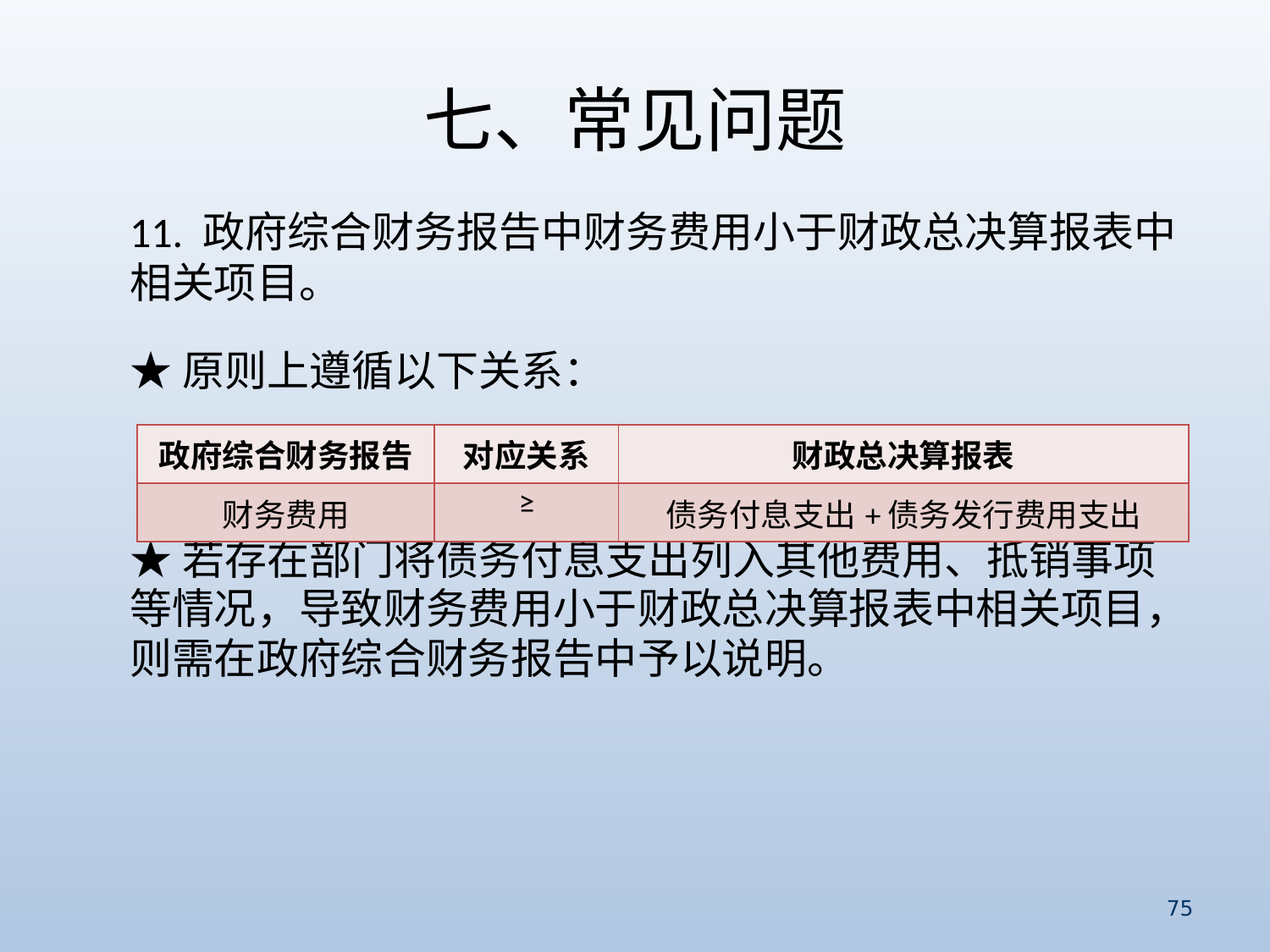

# 七、常见问题
11. 政府综合财务报告中财务费用小于财政总决算报表中相关项目。

★原则上遵循以下关系：

★若存在部门将债务付息支出列入其他费用、抵销事项等情况，导致财务费用小于财政总决算报表中相关项目，则需在政府综合财务报告中予以说明。

| 政府综合财务报告 | 对应关系 | 财政总决算报表 |
| --- | --- | --- |
| 财务费用 | ≥ | 债务付息支出+债务发行费用支出 |
75